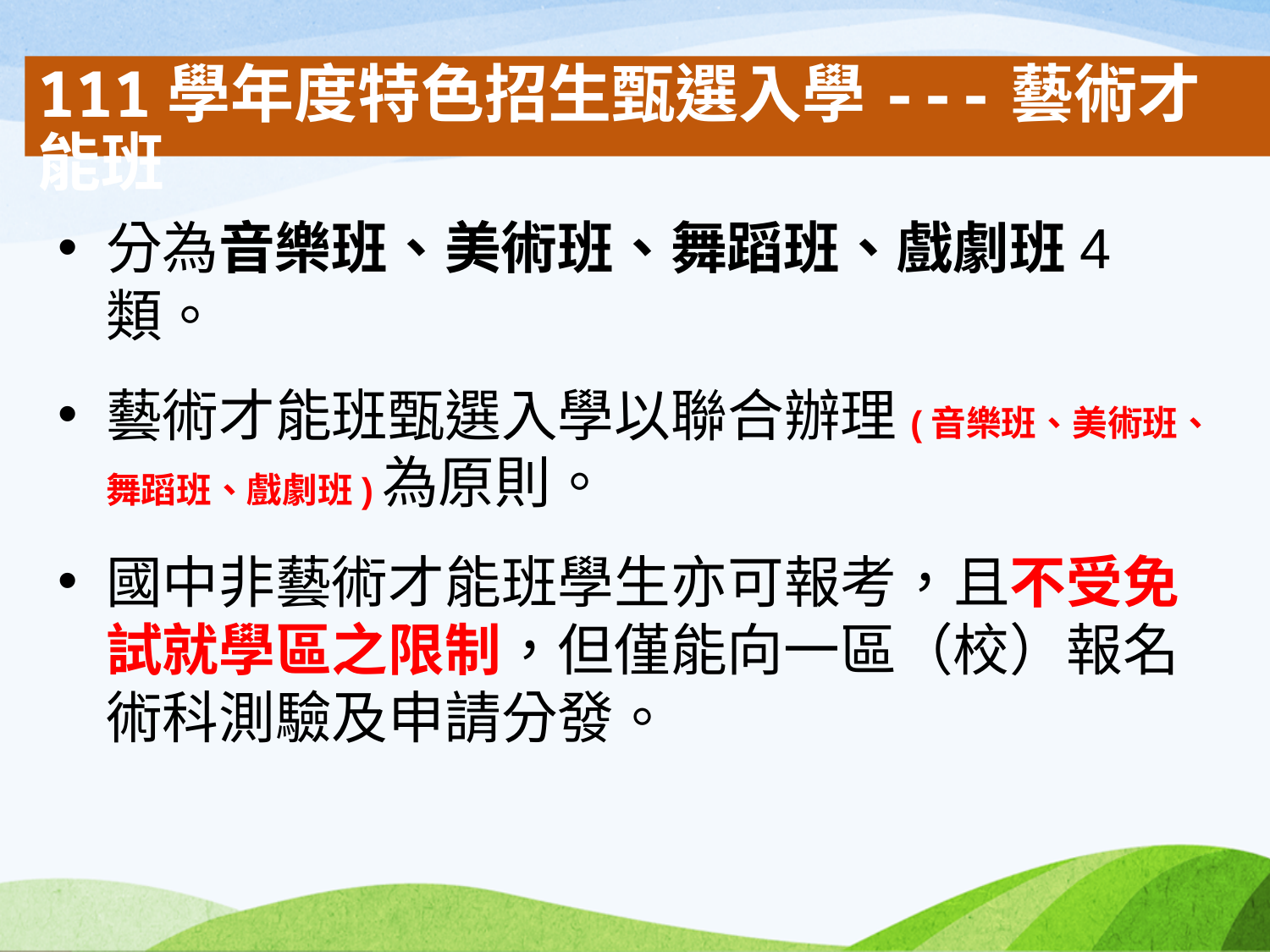

# 111學年度特色招生甄選入學---藝術才能班
分為音樂班、美術班、舞蹈班、戲劇班4類。
藝術才能班甄選入學以聯合辦理(音樂班、美術班、舞蹈班、戲劇班)為原則。
國中非藝術才能班學生亦可報考，且不受免試就學區之限制，但僅能向一區（校）報名術科測驗及申請分發。